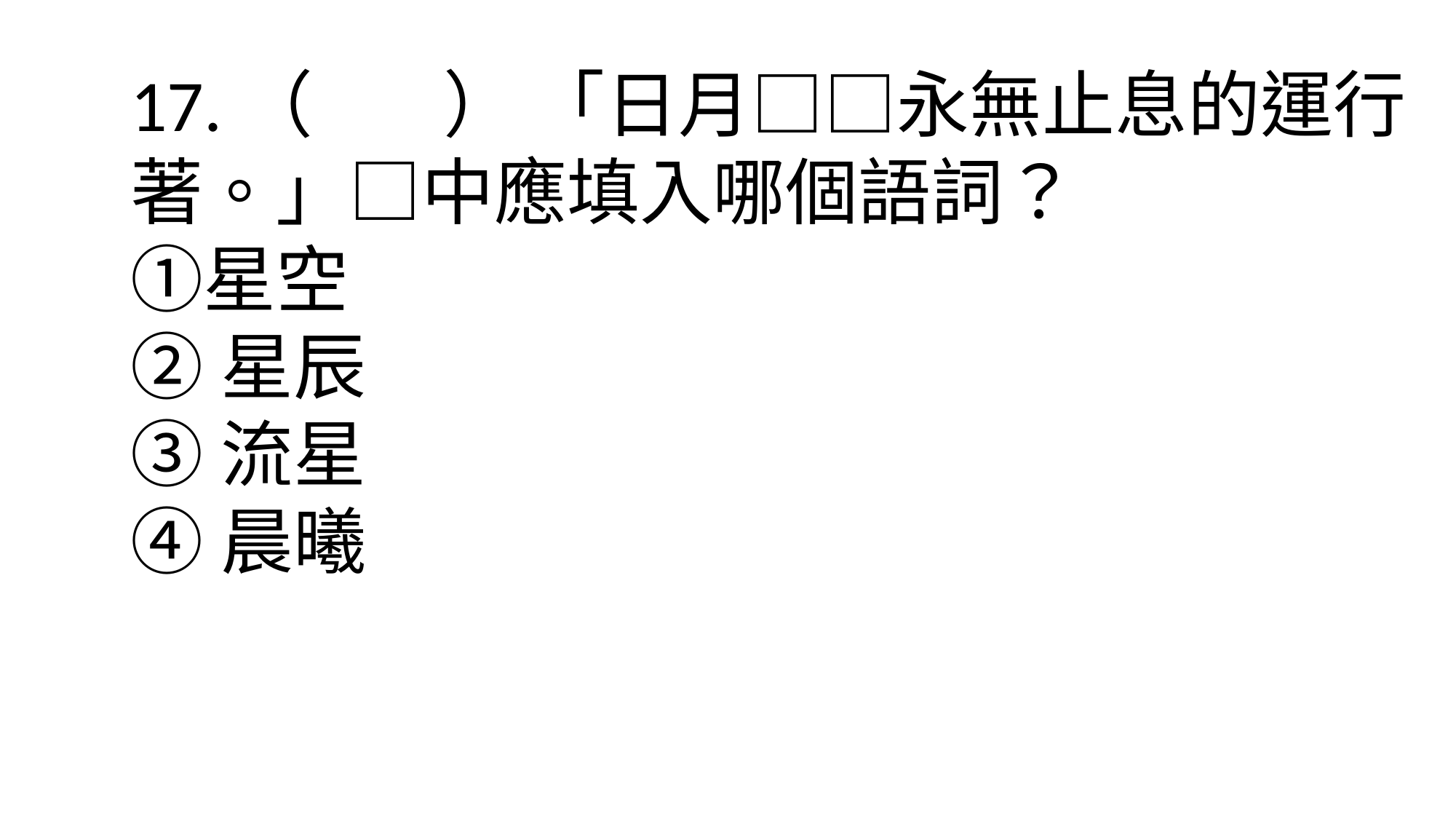

17.（        ） 「日月□□永無止息的運行著。」□中應填入哪個語詞？　
①星空
②星辰
③流星
④晨曦